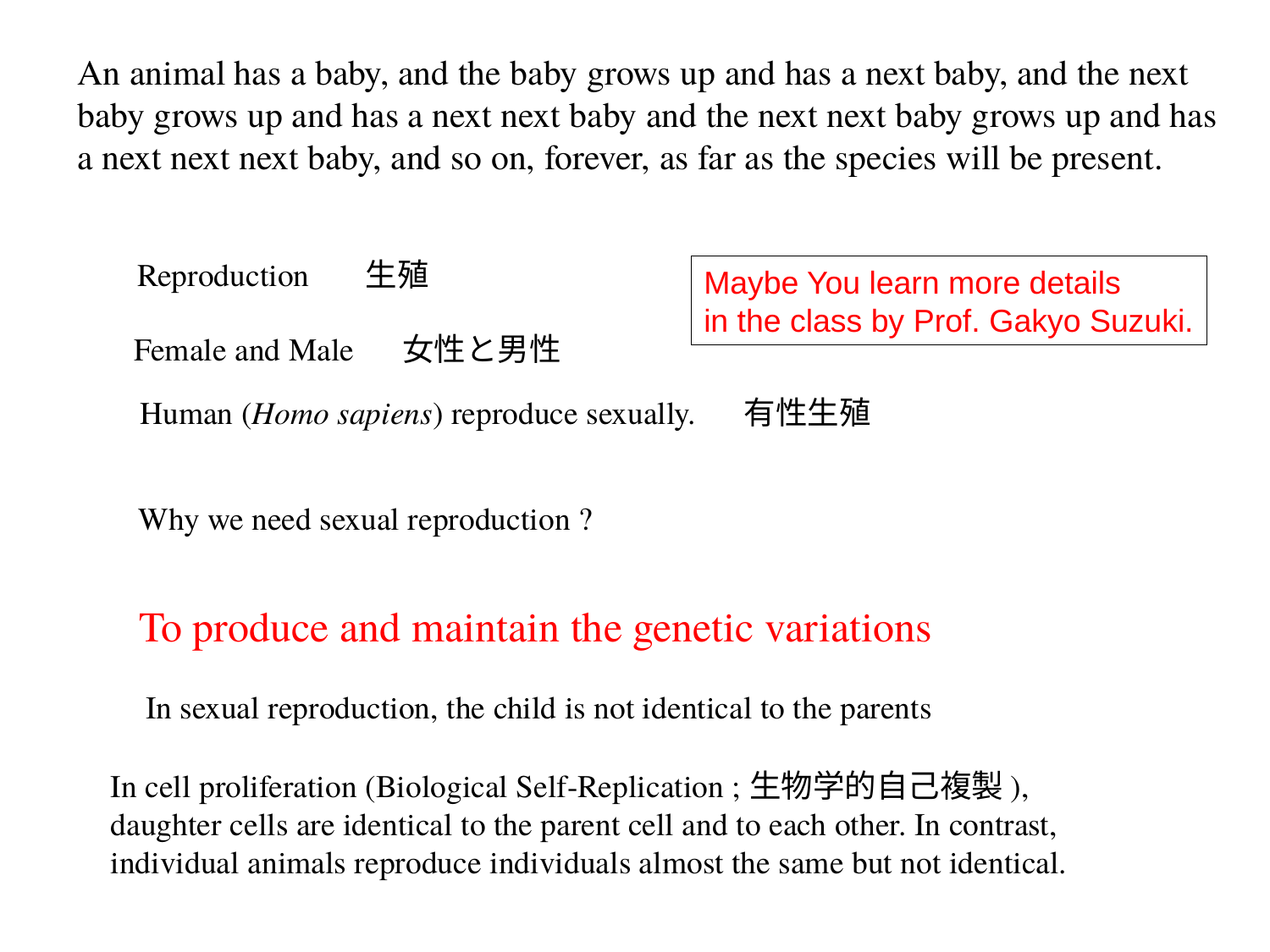

An animal has a baby, and the baby grows up and has a next baby, and the next baby grows up and has a next next baby and the next next baby grows up and has a next next next baby, and so on, forever, as far as the species will be present.
Reproduction      生殖
Maybe You learn more details
in the class by Prof. Gakyo Suzuki.
Female and Male     女性と男性
Human (Homo sapiens) reproduce sexually.     有性生殖
Why we need sexual reproduction ?
To produce and maintain the genetic variations
To produce child different from parents
In sexual reproduction, the child is not identical to the parents
In cell proliferation (Biological Self-Replication ;生物学的自己複製),
daughter cells are identical to the parent cell and to each other. In contrast,
individual animals reproduce individuals almost the same but not identical.